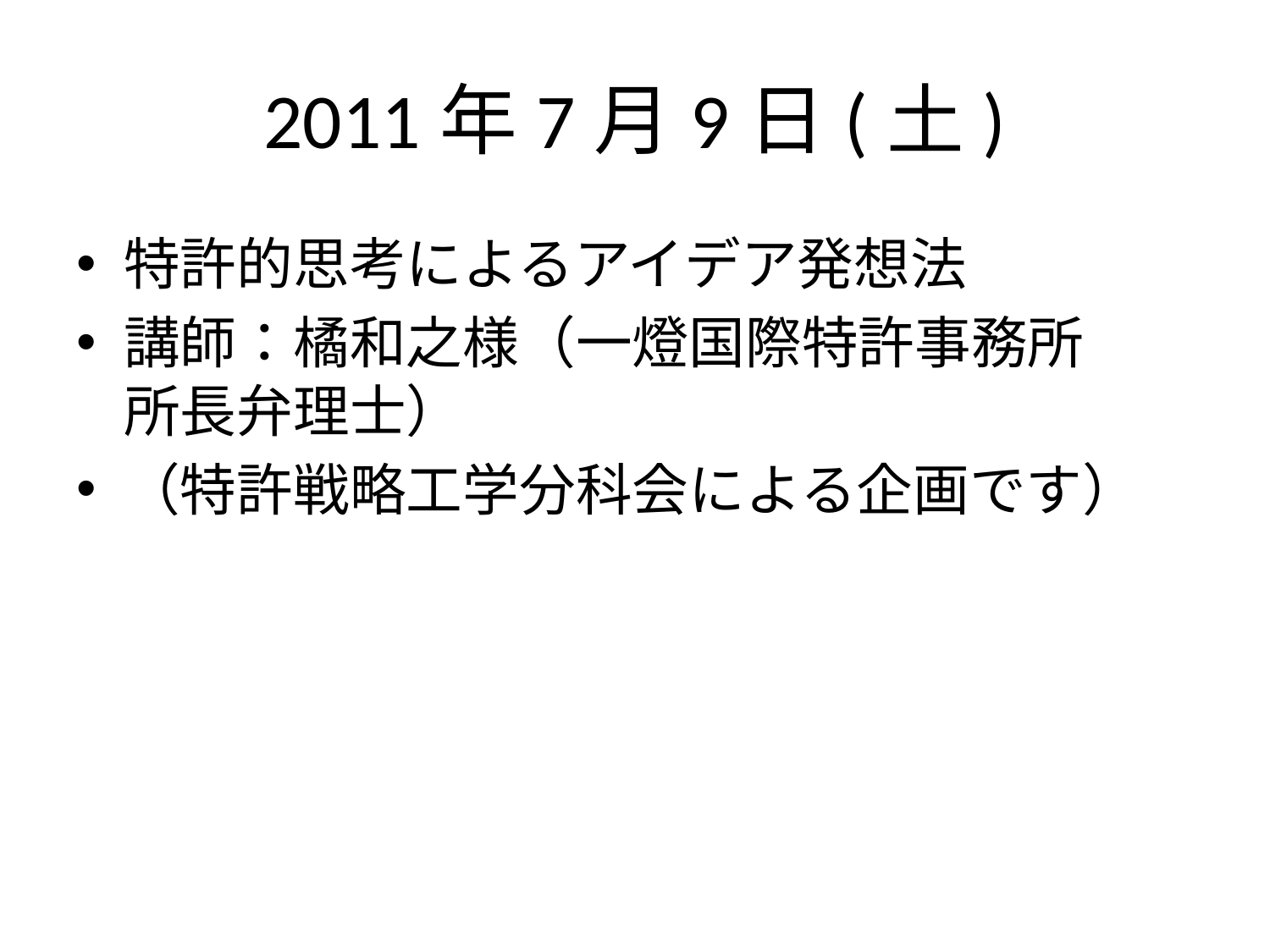

# 2011年7月9日(土)
特許的思考によるアイデア発想法
講師：橘和之様（一燈国際特許事務所　所長弁理士）
（特許戦略工学分科会による企画です）